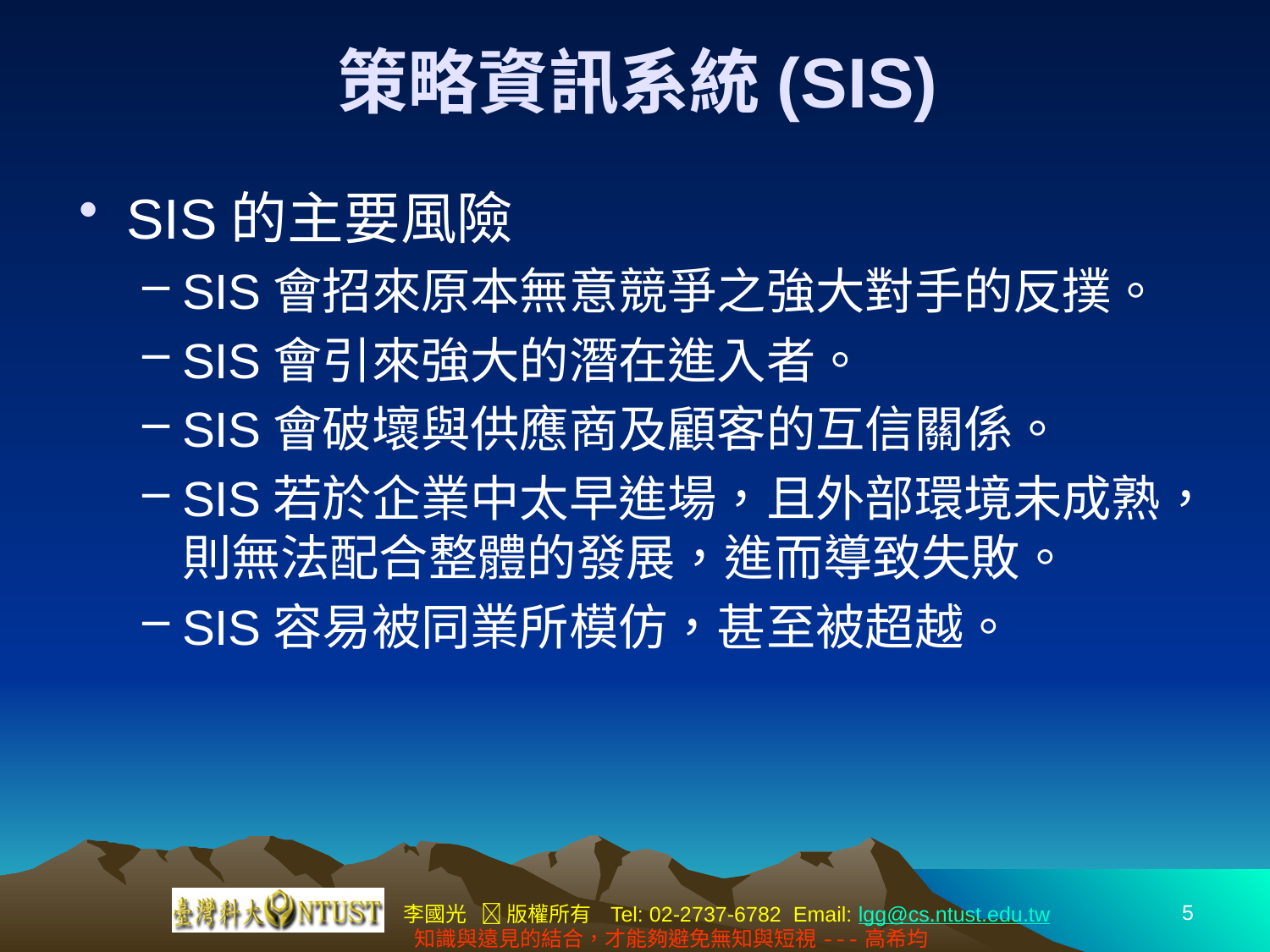

# 策略資訊系統(SIS)
SIS的主要風險
SIS會招來原本無意競爭之強大對手的反撲。
SIS會引來強大的潛在進入者。
SIS會破壞與供應商及顧客的互信關係。
SIS若於企業中太早進場，且外部環境未成熟，則無法配合整體的發展，進而導致失敗。
SIS容易被同業所模仿，甚至被超越。
5